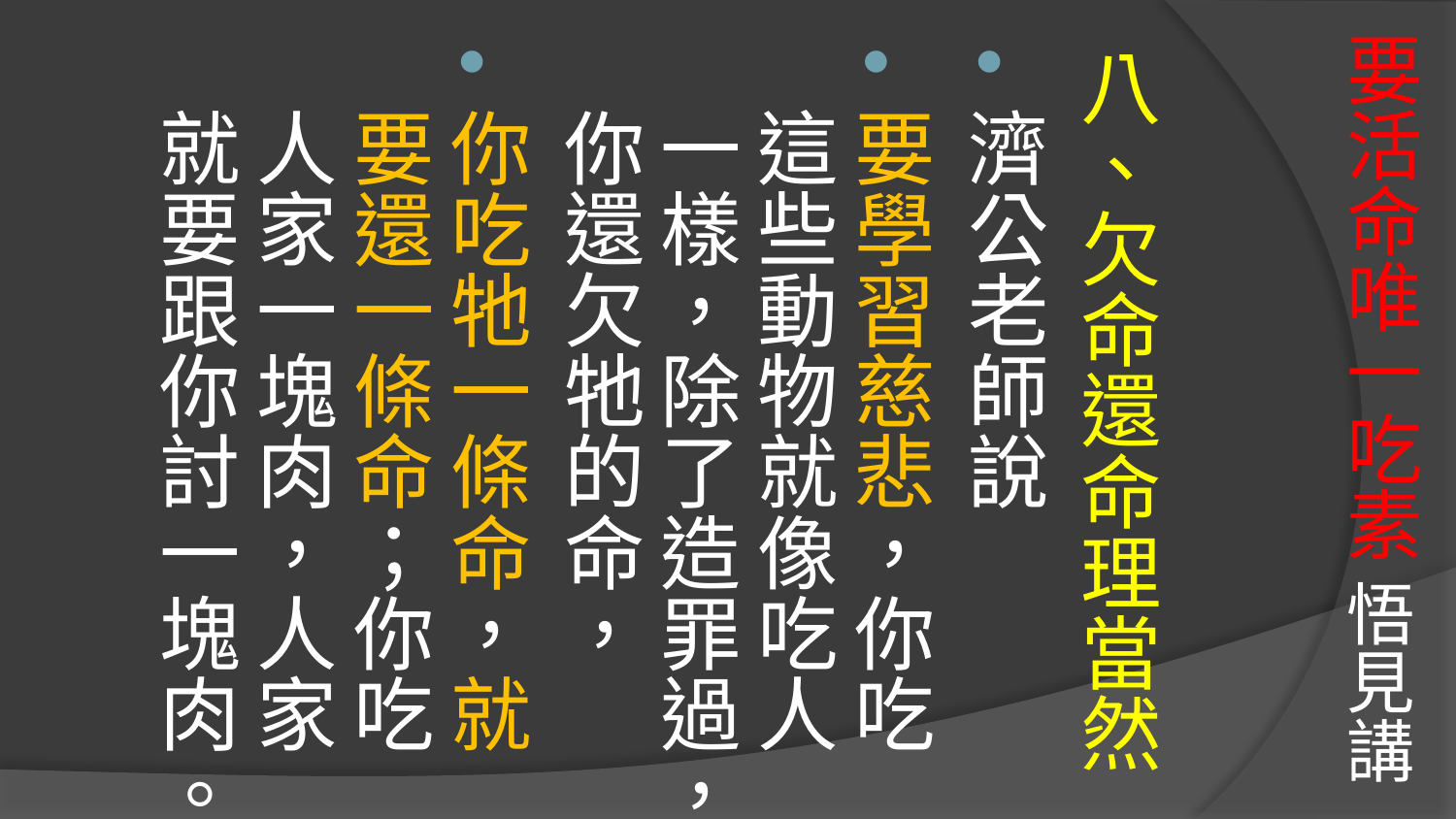

# 要活命唯一吃素 悟見講
八、欠命還命理當然
濟公老師說
要學習慈悲，你吃這些動物就像吃人一樣，除了造罪過，你還欠牠的命，
你吃牠一條命，就要還一條命；你吃人家一塊肉，人家就要跟你討一塊肉。